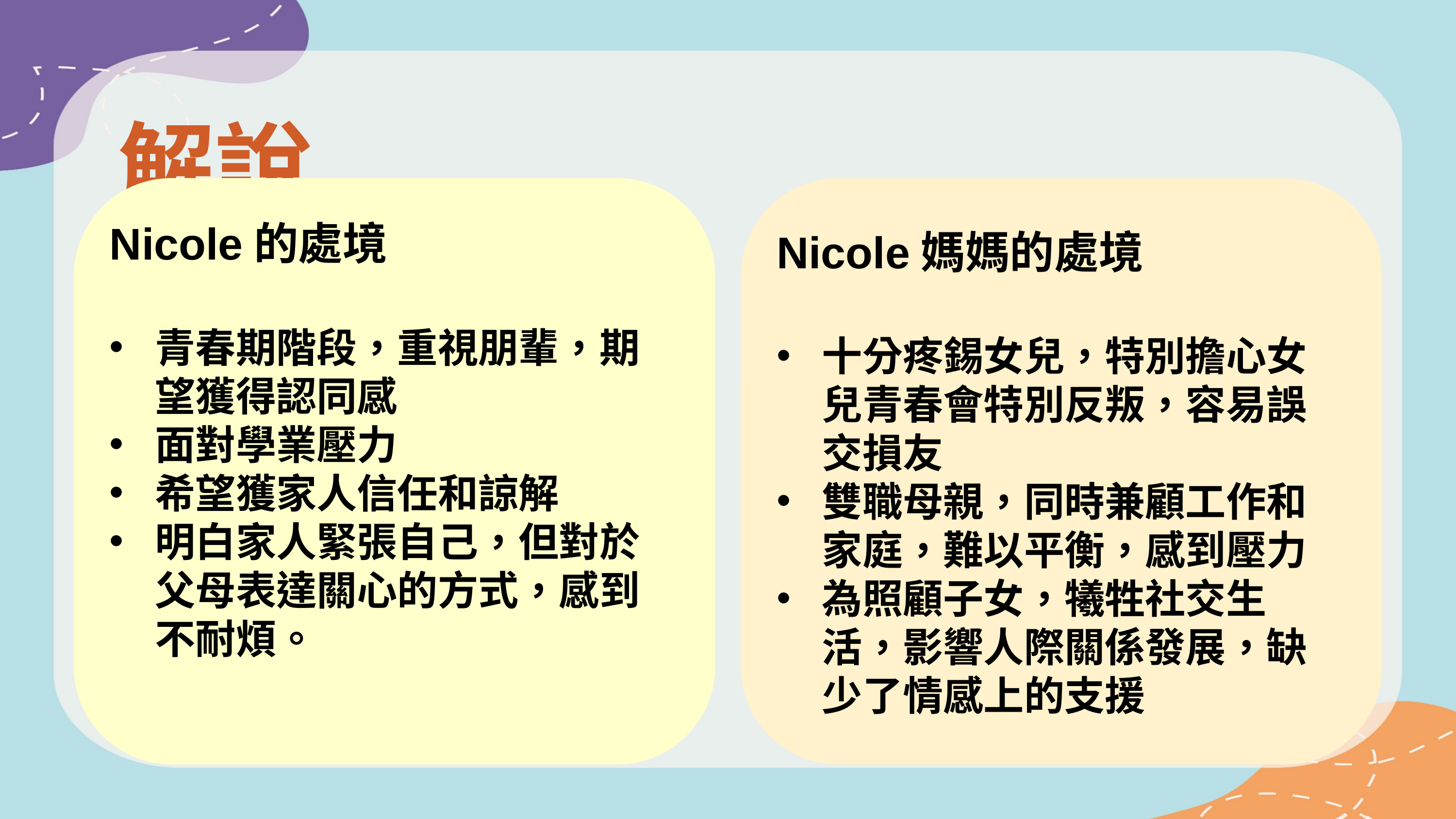

解說

Nicole的處境

青春期階段，重視朋輩，期望獲得認同感
面對學業壓力
希望獲家人信任和諒解
明白家人緊張自己，但對於父母表達關心的方式，感到不耐煩。

Nicole媽媽的處境

十分疼錫女兒，特別擔心女兒青春會特別反叛，容易誤交損友
雙職母親，同時兼顧工作和家庭，難以平衡，感到壓力
為照顧子女，犧牲社交生活，影響人際關係發展，缺少了情感上的支援